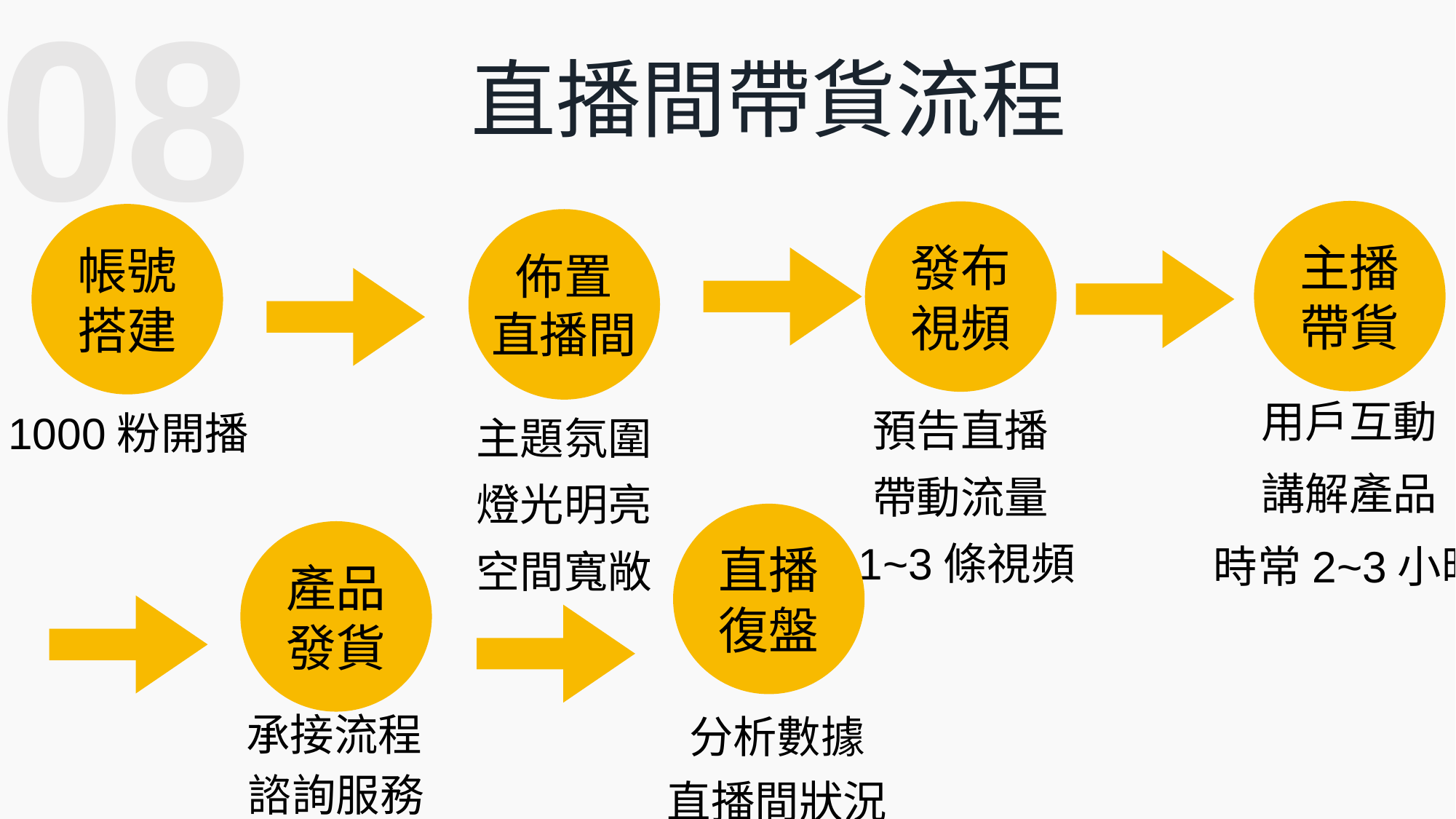

08
81
直播間帶貨流程

主播
帶貨

發布
視頻

帳號
搭建

佈置
直播間

用戶互動
預告直播
1000粉開播
主題氛圍
講解產品
帶動流量
燈光明亮

直播
復盤

產品
發貨
1~3條視頻
時常2~3小時
空間寬敞

承接流程
分析數據
諮詢服務
直播間狀況
、